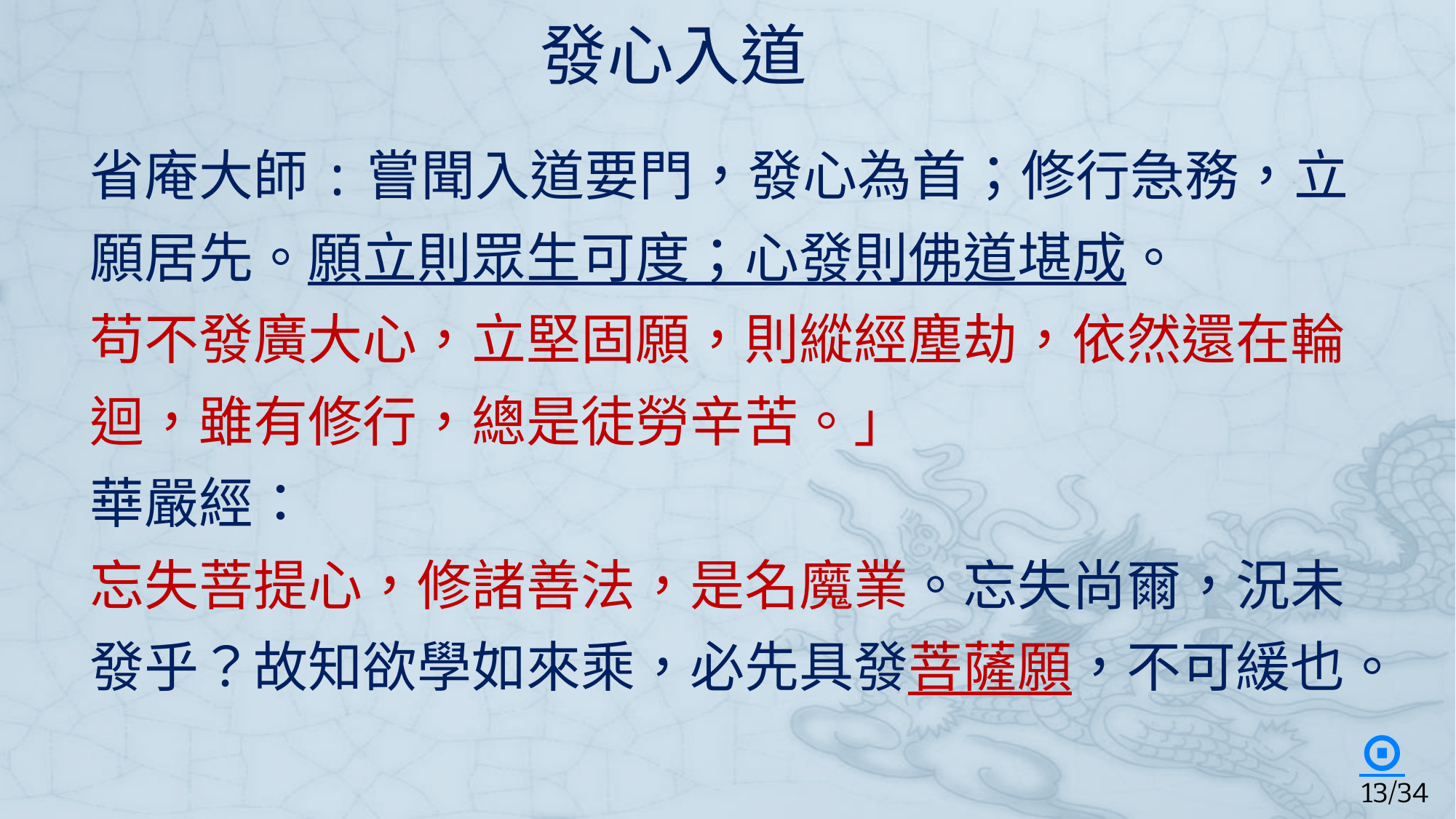

發心入道
省庵大師:嘗聞入道要門，發心為首；修行急務，立願居先。願立則眾生可度；心發則佛道堪成。
苟不發廣大心，立堅固願，則縱經塵劫，依然還在輪迴，雖有修行，總是徒勞辛苦。」
華嚴經：
忘失菩提心，修諸善法，是名魔業。忘失尚爾，況未發乎？故知欲學如來乘，必先具發菩薩願，不可緩也。
⊙
13/34